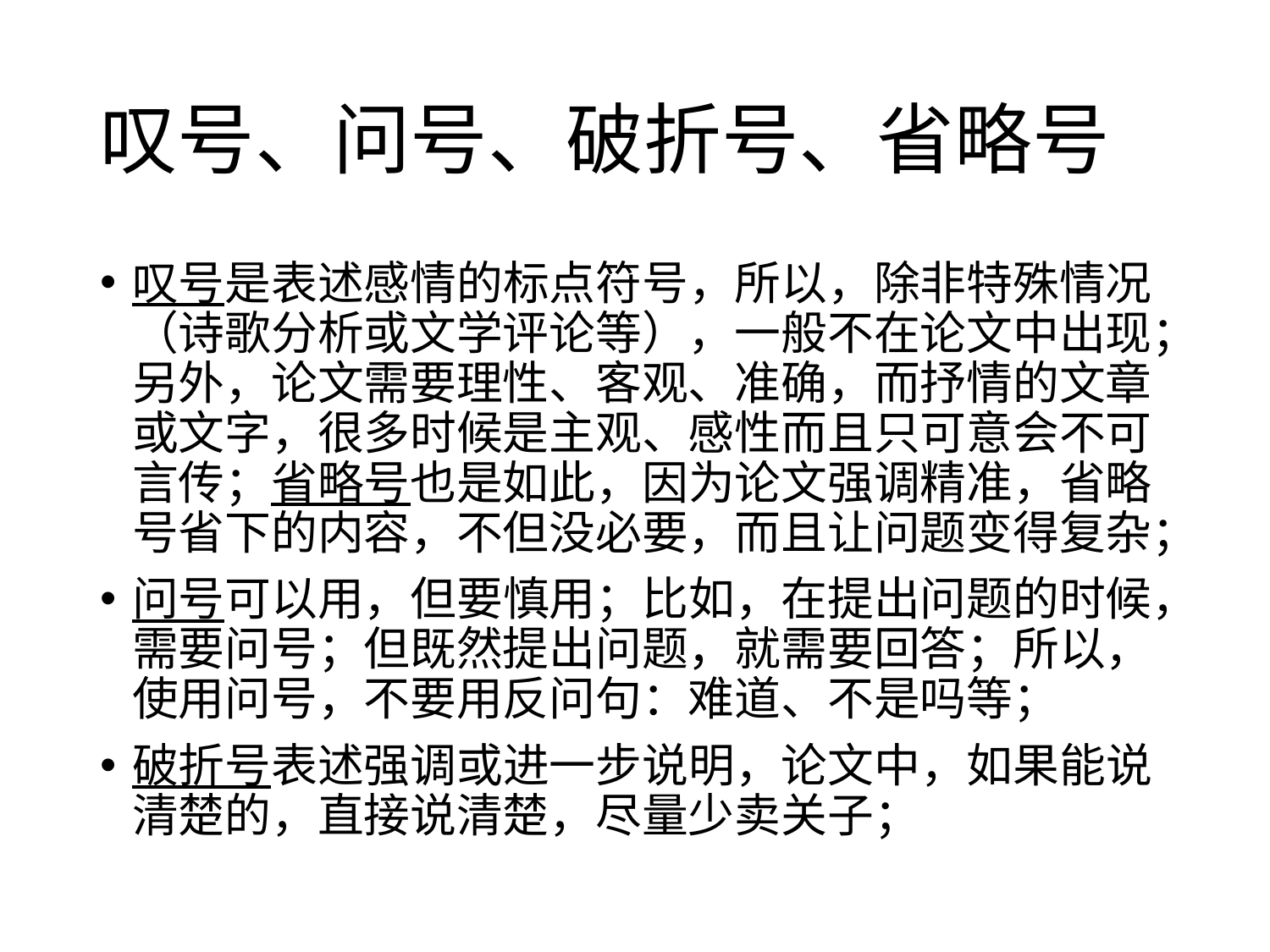

# 叹号、问号、破折号、省略号
叹号是表述感情的标点符号，所以，除非特殊情况（诗歌分析或文学评论等），一般不在论文中出现；另外，论文需要理性、客观、准确，而抒情的文章或文字，很多时候是主观、感性而且只可意会不可言传；省略号也是如此，因为论文强调精准，省略号省下的内容，不但没必要，而且让问题变得复杂；
问号可以用，但要慎用；比如，在提出问题的时候，需要问号；但既然提出问题，就需要回答；所以，使用问号，不要用反问句：难道、不是吗等；
破折号表述强调或进一步说明，论文中，如果能说清楚的，直接说清楚，尽量少卖关子；